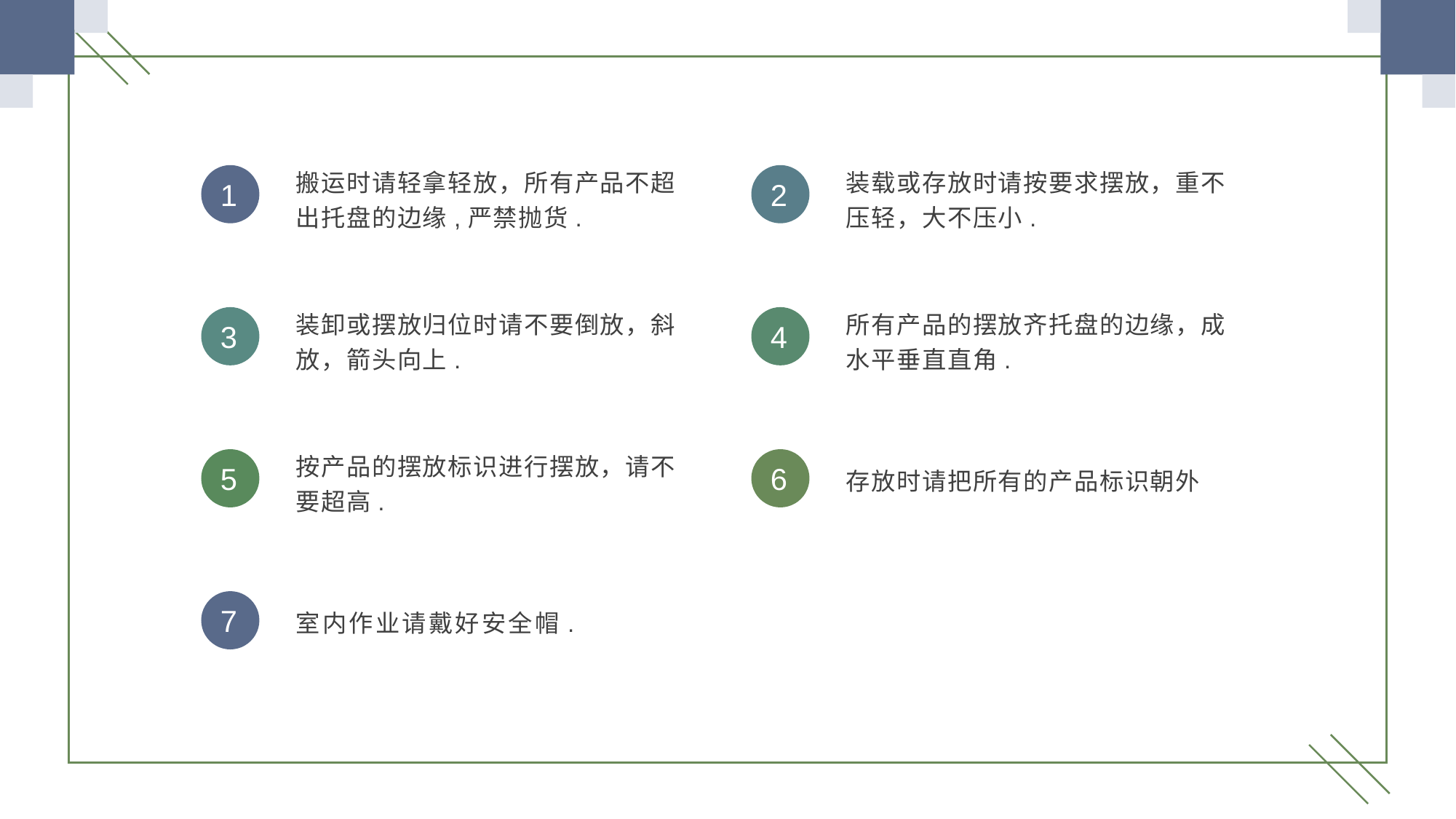

搬运时请轻拿轻放，所有产品不超出托盘的边缘,严禁抛货.
装载或存放时请按要求摆放，重不压轻，大不压小.

1
2
装卸或摆放归位时请不要倒放，斜放，箭头向上.
所有产品的摆放齐托盘的边缘，成水平垂直直角.

3
4
按产品的摆放标识进行摆放，请不要超高.
存放时请把所有的产品标识朝外

5
6
室内作业请戴好安全帽.

7